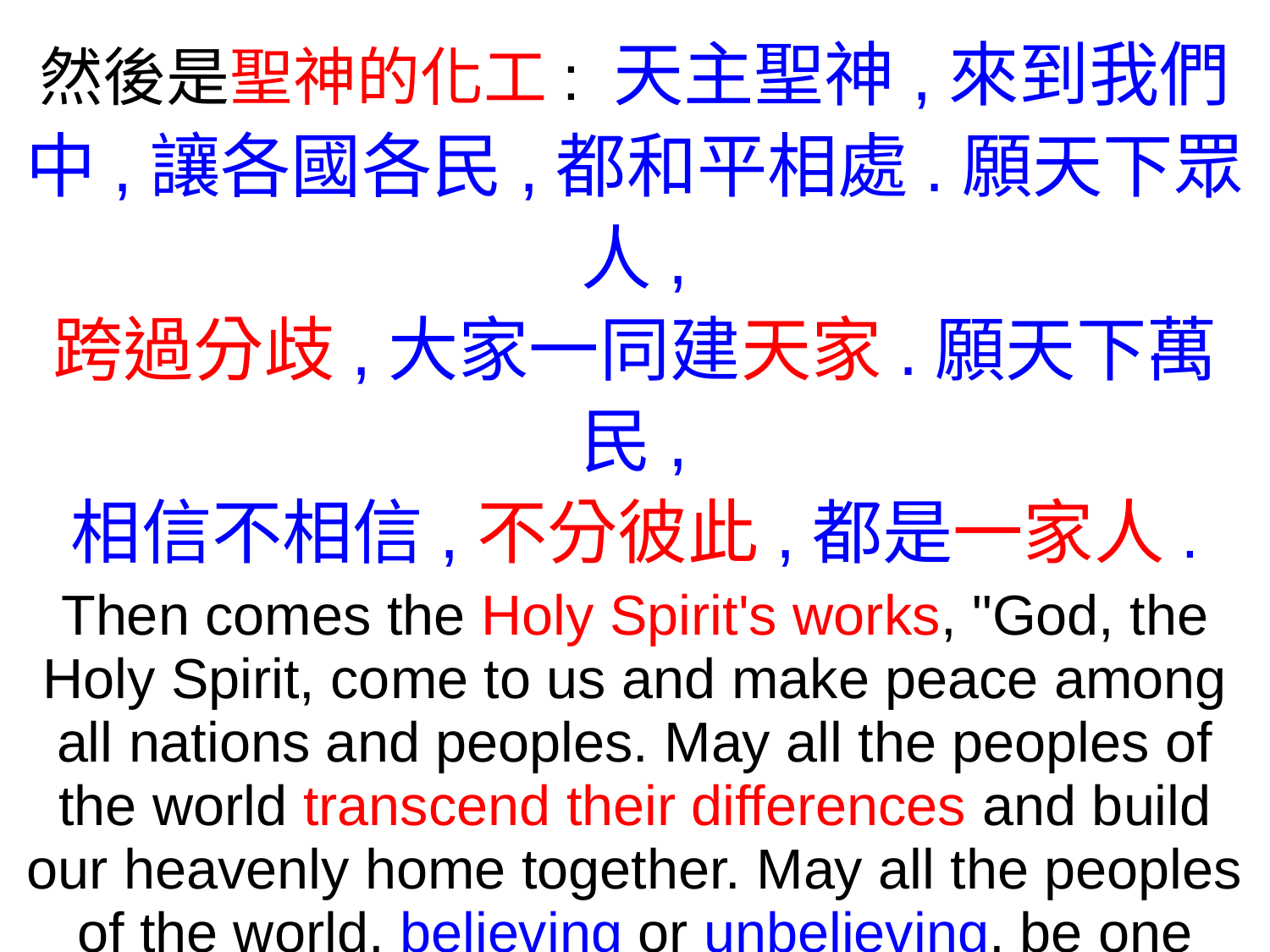

然後是聖神的化工: 天主聖神,來到我們中,讓各國各民,都和平相處.願天下眾人,
跨過分歧,大家一同建天家.願天下萬民,
相信不相信,不分彼此,都是一家人.
Then comes the Holy Spirit's works, "God, the Holy Spirit, come to us and make peace among all nations and peoples. May all the peoples of the world transcend their differences and build our heavenly home together. May all the peoples of the world, believing or unbelieving, be one family, without distinction."